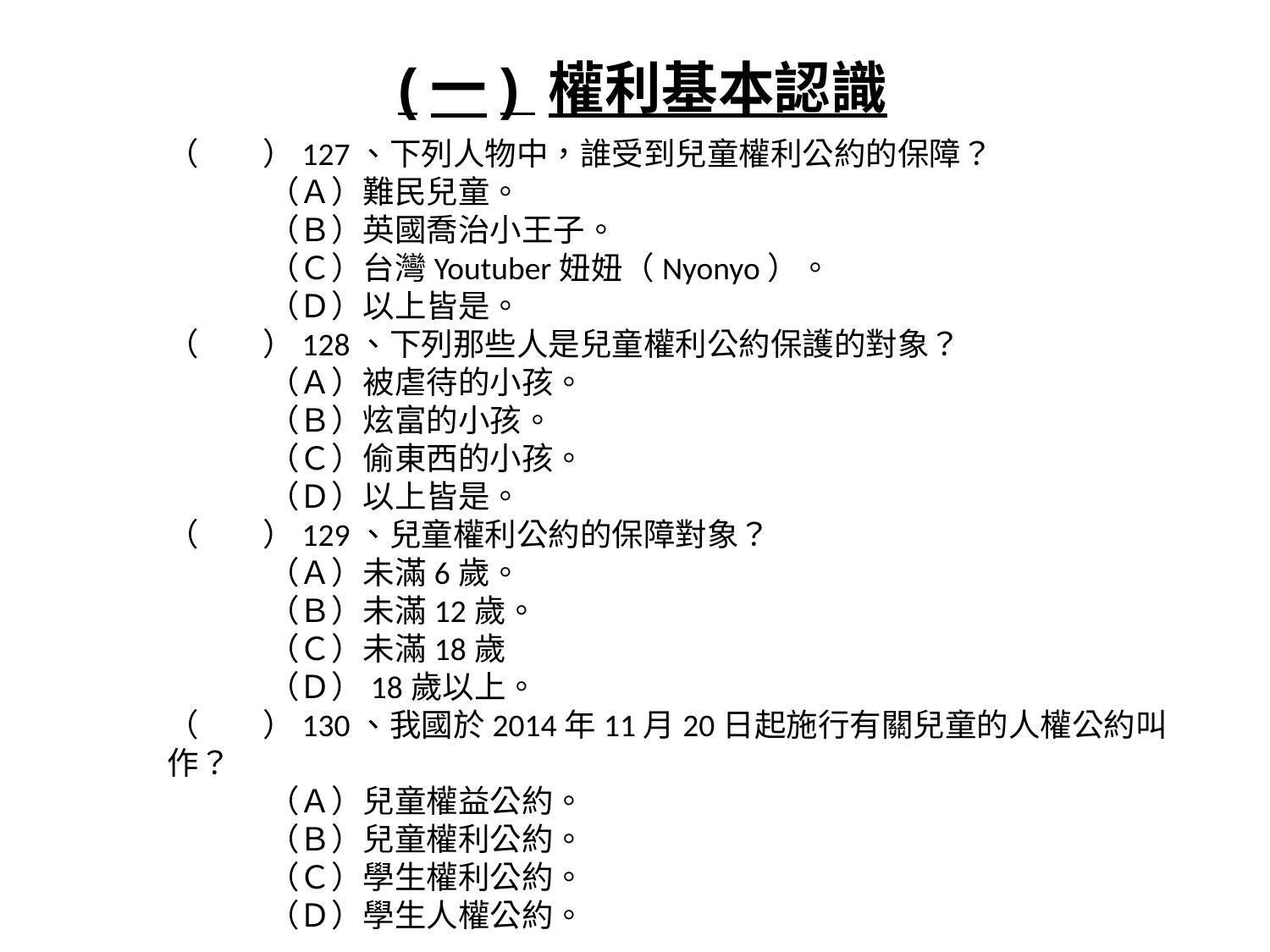

(一) 權利基本認識
（　　）127、下列人物中，誰受到兒童權利公約的保障？
（Ａ）難民兒童。
（Ｂ）英國喬治小王子。
（Ｃ）台灣Youtuber妞妞（Nyonyo）。
（Ｄ）以上皆是。
（　　）128、下列那些人是兒童權利公約保護的對象？
（Ａ）被虐待的小孩。
（Ｂ）炫富的小孩。
（Ｃ）偷東西的小孩。
（Ｄ）以上皆是。
（　　）129、兒童權利公約的保障對象？
（Ａ）未滿6歲。
（Ｂ）未滿12歲。
（Ｃ）未滿18歲
（Ｄ）18歲以上。
（　　）130、我國於2014年11月20日起施行有關兒童的人權公約叫作？
（Ａ）兒童權益公約。
（Ｂ）兒童權利公約。
（Ｃ）學生權利公約。
（Ｄ）學生人權公約。